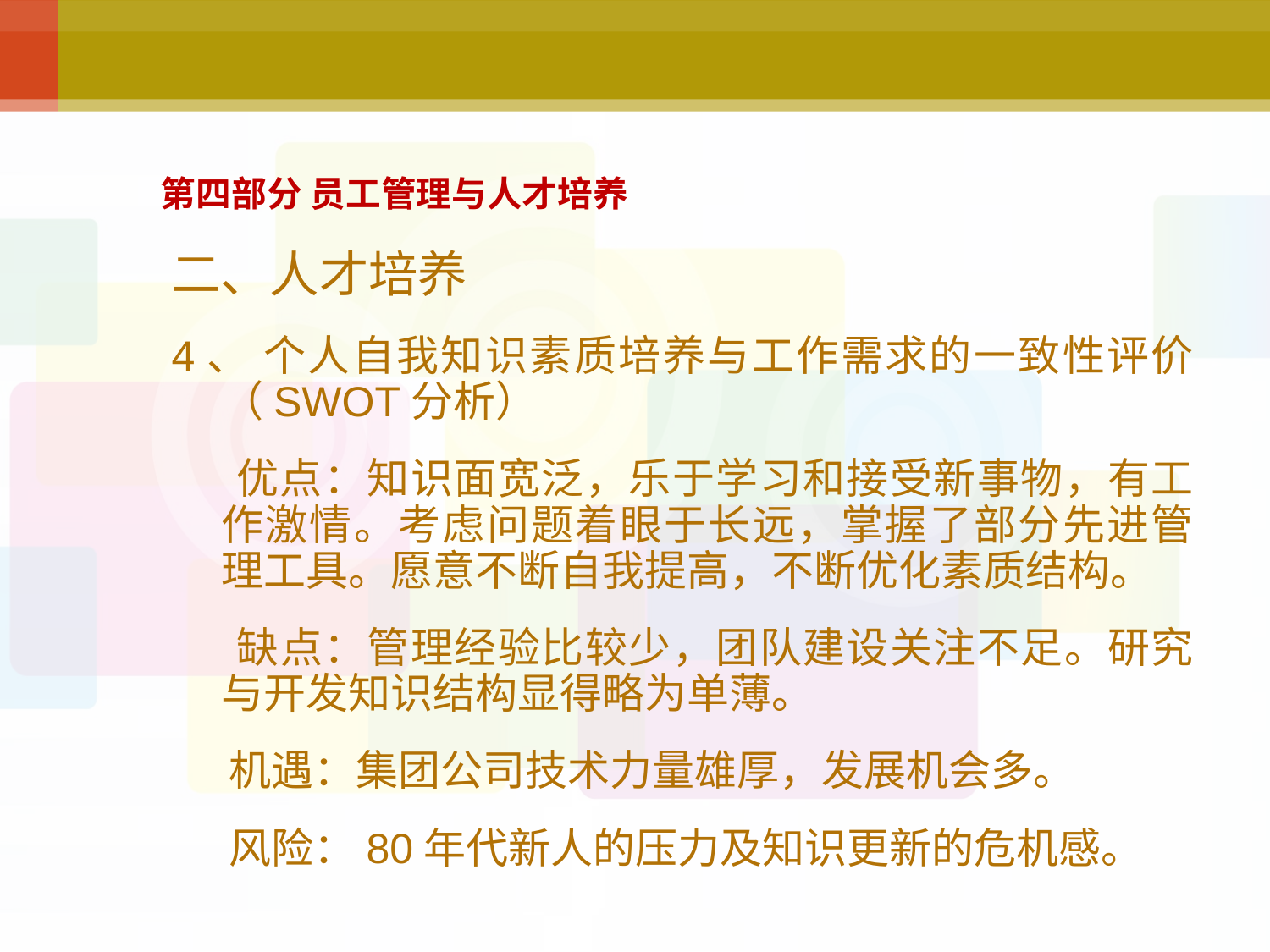

# 第四部分 员工管理与人才培养
二、人才培养
4、 个人自我知识素质培养与工作需求的一致性评价（SWOT分析）
     优点：知识面宽泛，乐于学习和接受新事物，有工作激情。考虑问题着眼于长远，掌握了部分先进管理工具。愿意不断自我提高，不断优化素质结构。
     缺点：管理经验比较少，团队建设关注不足。研究与开发知识结构显得略为单薄。
     机遇：集团公司技术力量雄厚，发展机会多。
     风险：80年代新人的压力及知识更新的危机感。